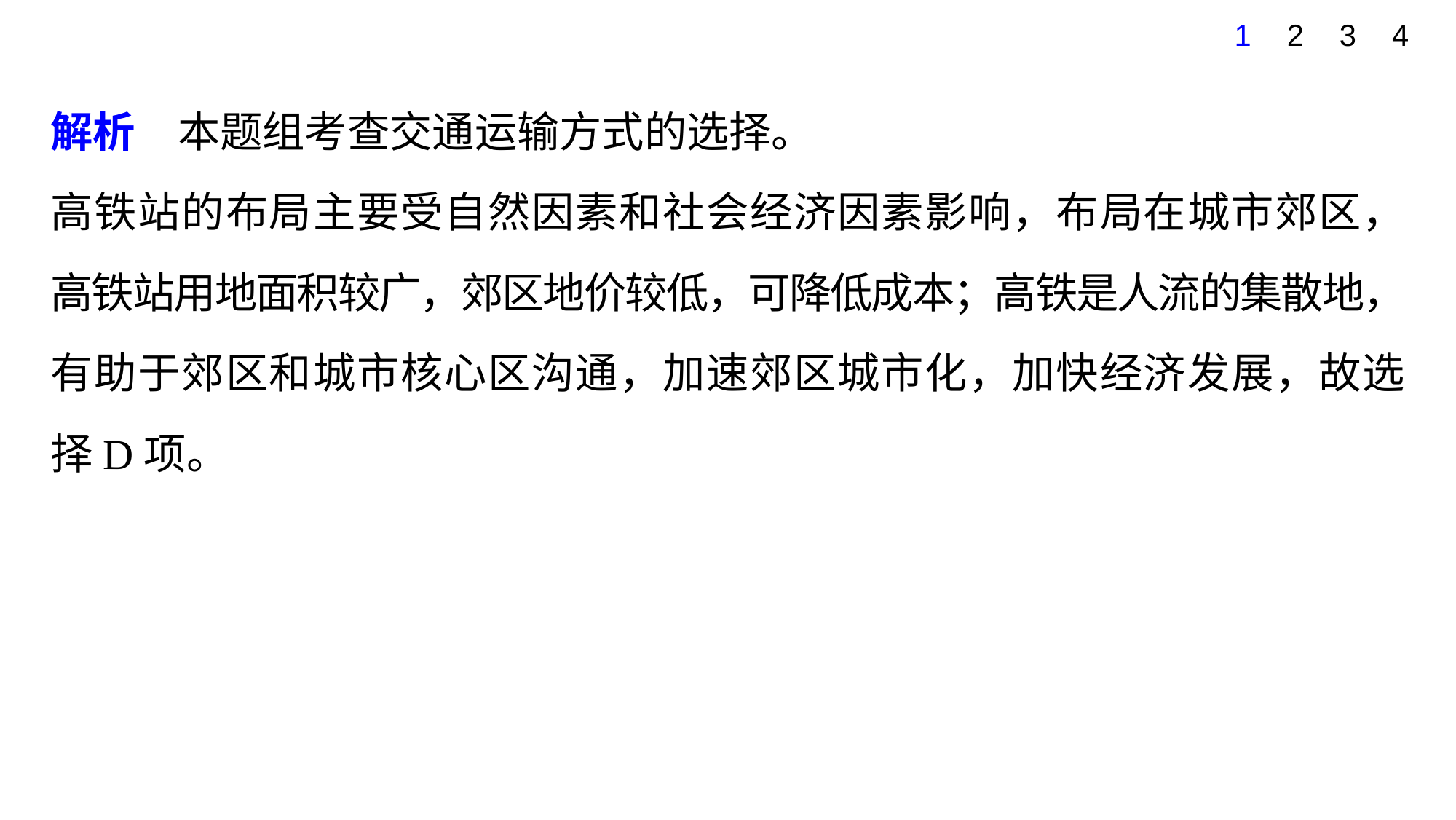

1
2
3
4
解析　本题组考查交通运输方式的选择。
高铁站的布局主要受自然因素和社会经济因素影响，布局在城市郊区，高铁站用地面积较广，郊区地价较低，可降低成本；高铁是人流的集散地，有助于郊区和城市核心区沟通，加速郊区城市化，加快经济发展，故选择D项。